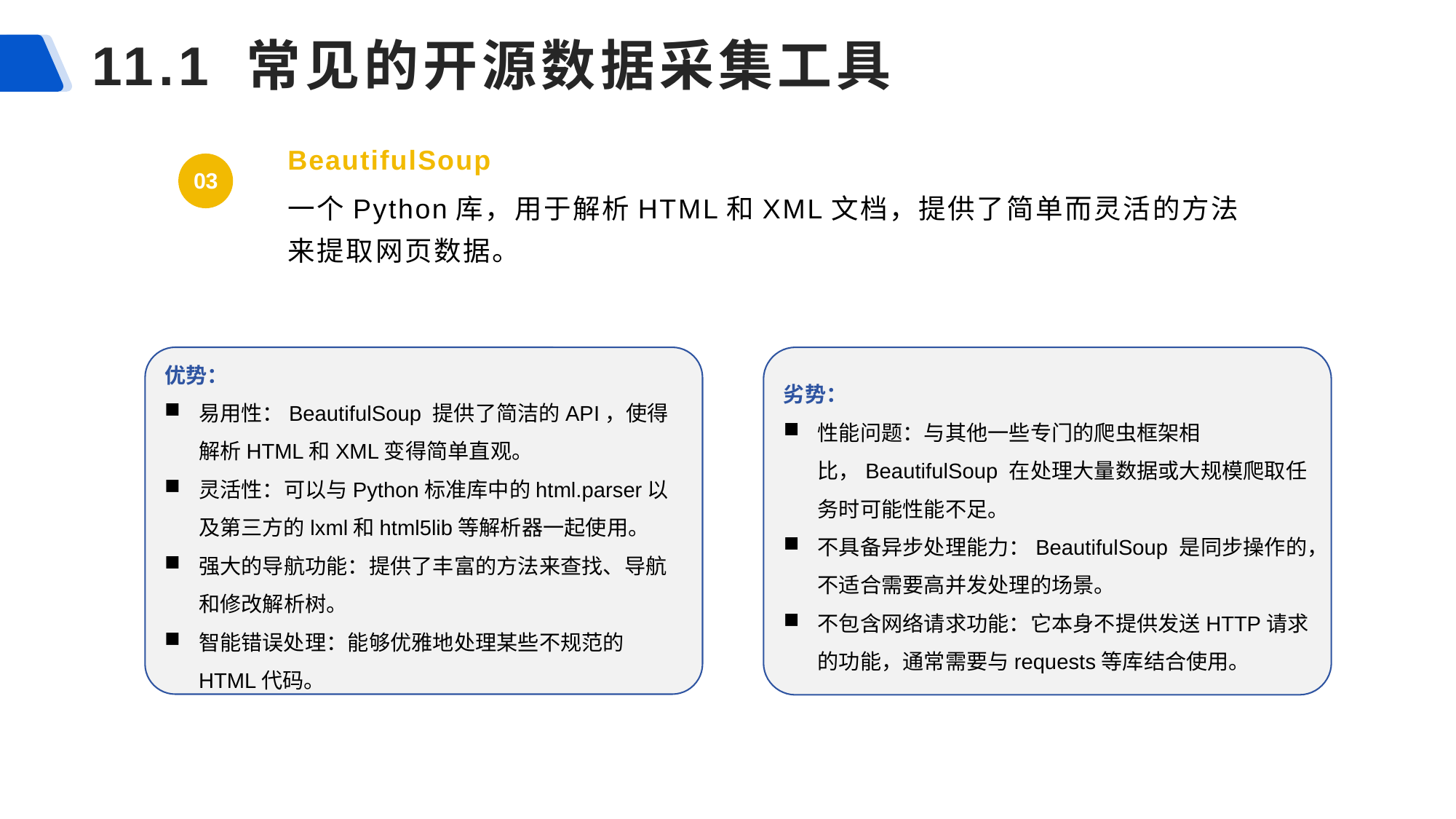

# 11.1 常见的开源数据采集工具
BeautifulSoup

03
一个Python库，用于解析HTML和XML文档，提供了简单而灵活的方法来提取网页数据。
优势：
易用性：BeautifulSoup 提供了简洁的API，使得解析HTML和XML变得简单直观。
灵活性：可以与Python标准库中的html.parser以及第三方的lxml和html5lib等解析器一起使用。
强大的导航功能：提供了丰富的方法来查找、导航和修改解析树。
智能错误处理：能够优雅地处理某些不规范的HTML代码。
劣势：
性能问题：与其他一些专门的爬虫框架相比，BeautifulSoup 在处理大量数据或大规模爬取任务时可能性能不足。
不具备异步处理能力：BeautifulSoup 是同步操作的，不适合需要高并发处理的场景。
不包含网络请求功能：它本身不提供发送HTTP请求的功能，通常需要与requests等库结合使用。